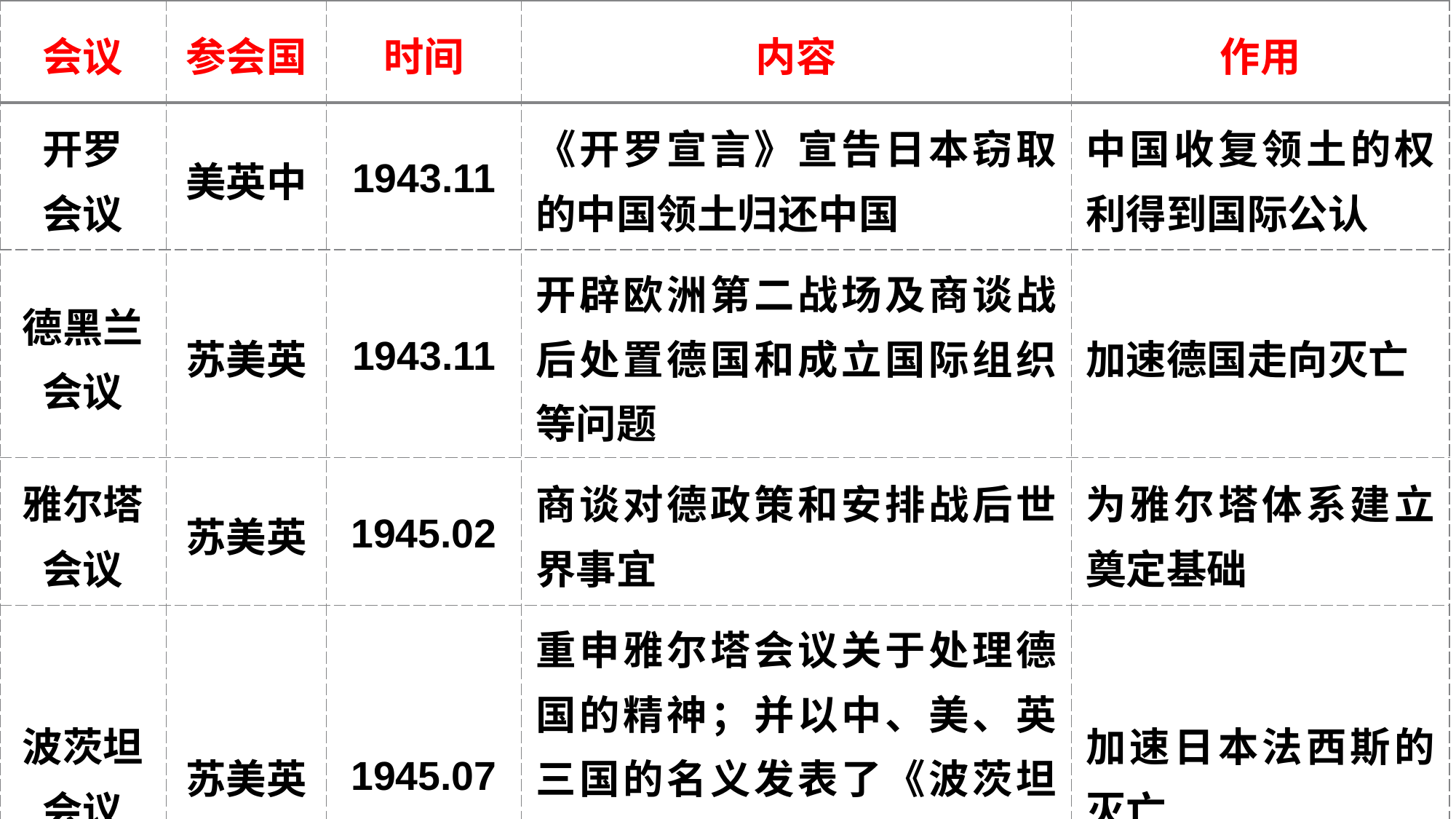

| 会议 | 参会国 | 时间 | 内容 | 作用 |
| --- | --- | --- | --- | --- |
| 开罗 会议 | 美英中 | 1943.11 | 《开罗宣言》宣告日本窃取的中国领土归还中国 | 中国收复领土的权利得到国际公认 |
| 德黑兰会议 | 苏美英 | 1943.11 | 开辟欧洲第二战场及商谈战后处置德国和成立国际组织等问题 | 加速德国走向灭亡 |
| 雅尔塔会议 | 苏美英 | 1945.02 | 商谈对德政策和安排战后世界事宜 | 为雅尔塔体系建立奠定基础 |
| 波茨坦会议 | 苏美英 | 1945.07 | 重申雅尔塔会议关于处理德国的精神；并以中、美、英三国的名义发表了《波茨坦公告》，重申了《开罗宣言》的主要内容 | 加速日本法西斯的灭亡 |